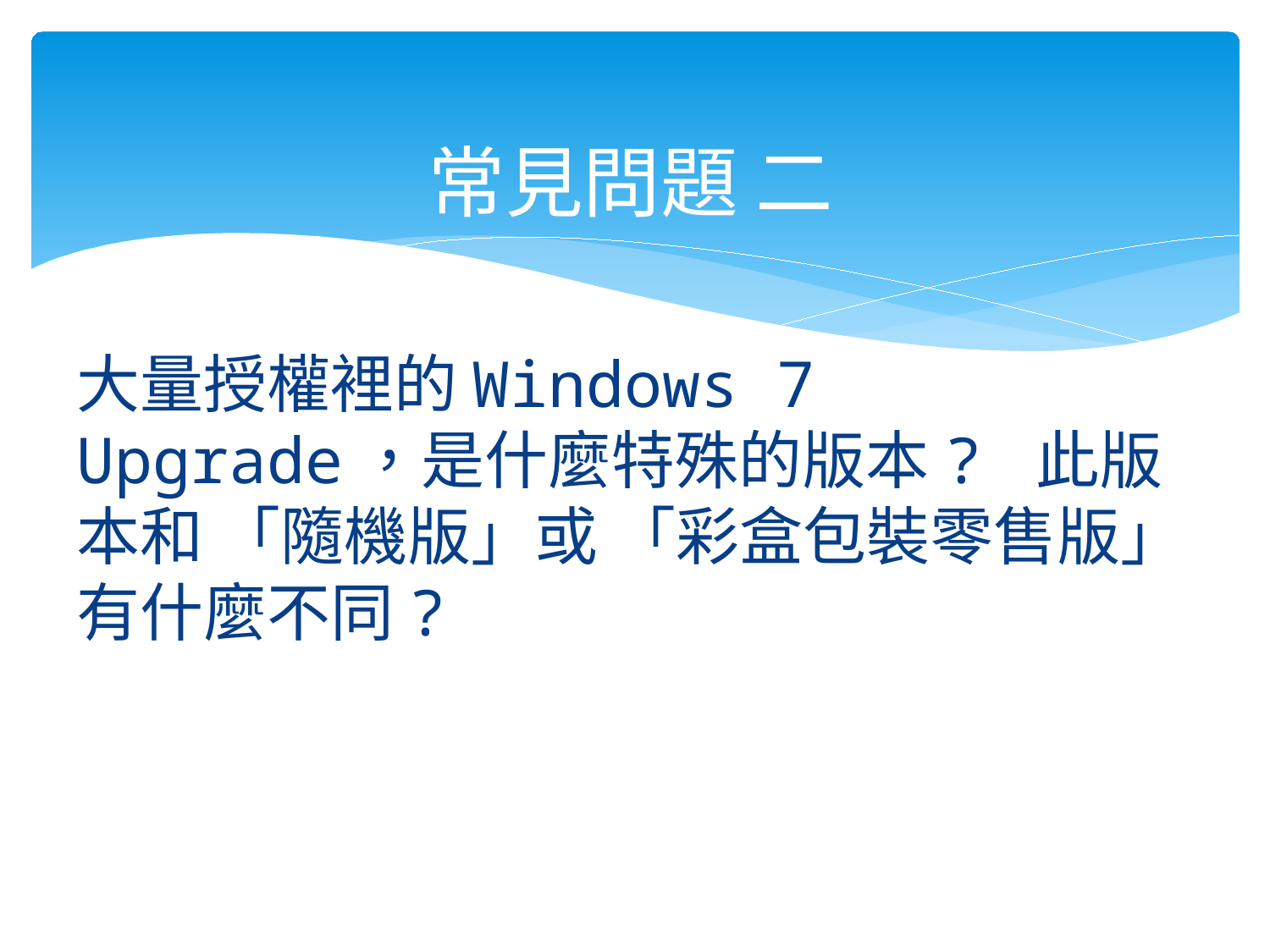

# 常見問題 二
大量授權裡的Windows 7 Upgrade，是什麼特殊的版本? 此版本和 「隨機版」或 「彩盒包裝零售版」有什麼不同?